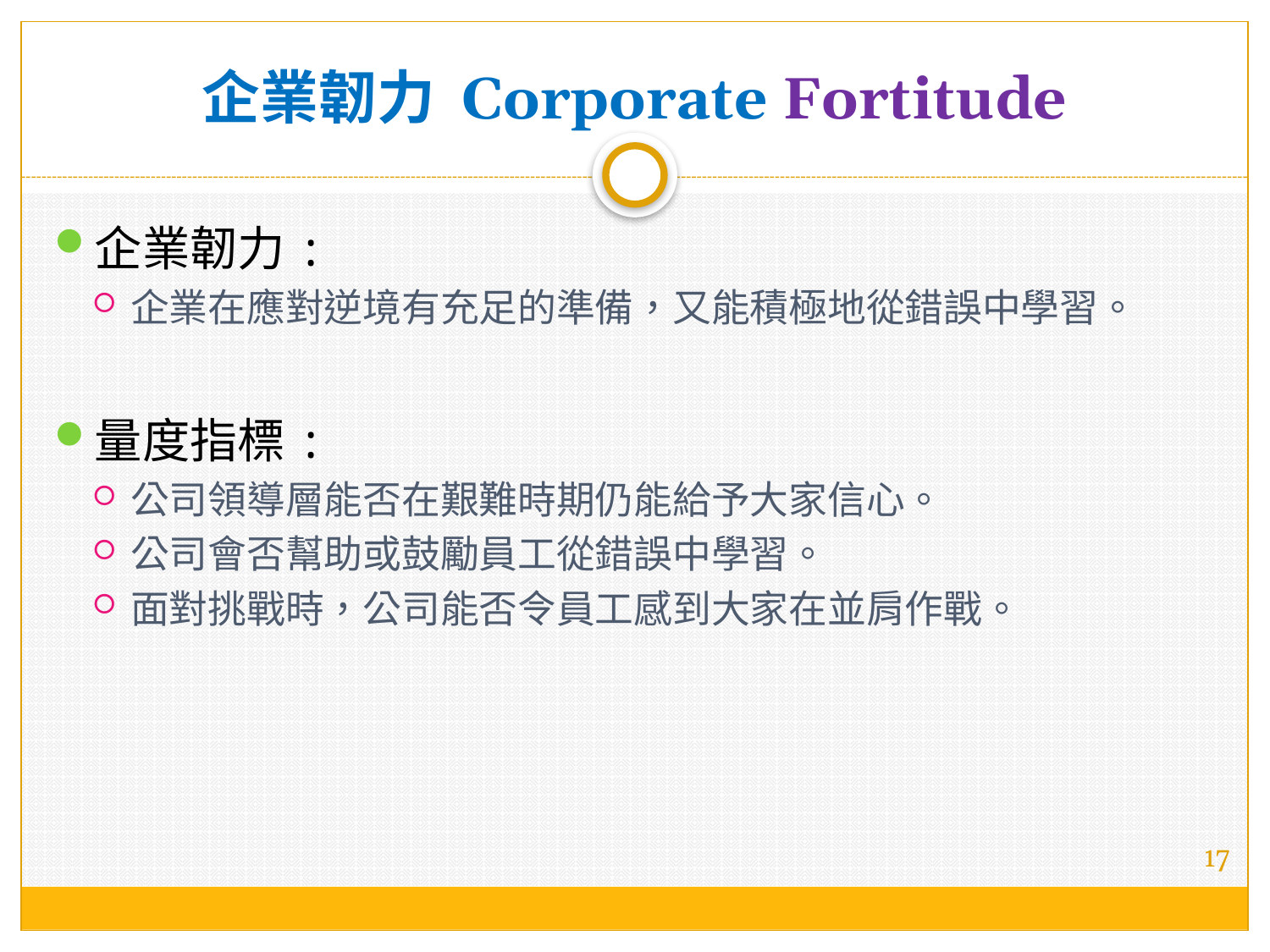

# 企業韌力 Corporate Fortitude
企業韌力:
企業在應對逆境有充足的準備，又能積極地從錯誤中學習。

量度指標:
公司領導層能否在艱難時期仍能給予大家信心。
公司會否幫助或鼓勵員工從錯誤中學習。
面對挑戰時，公司能否令員工感到大家在並肩作戰。

17